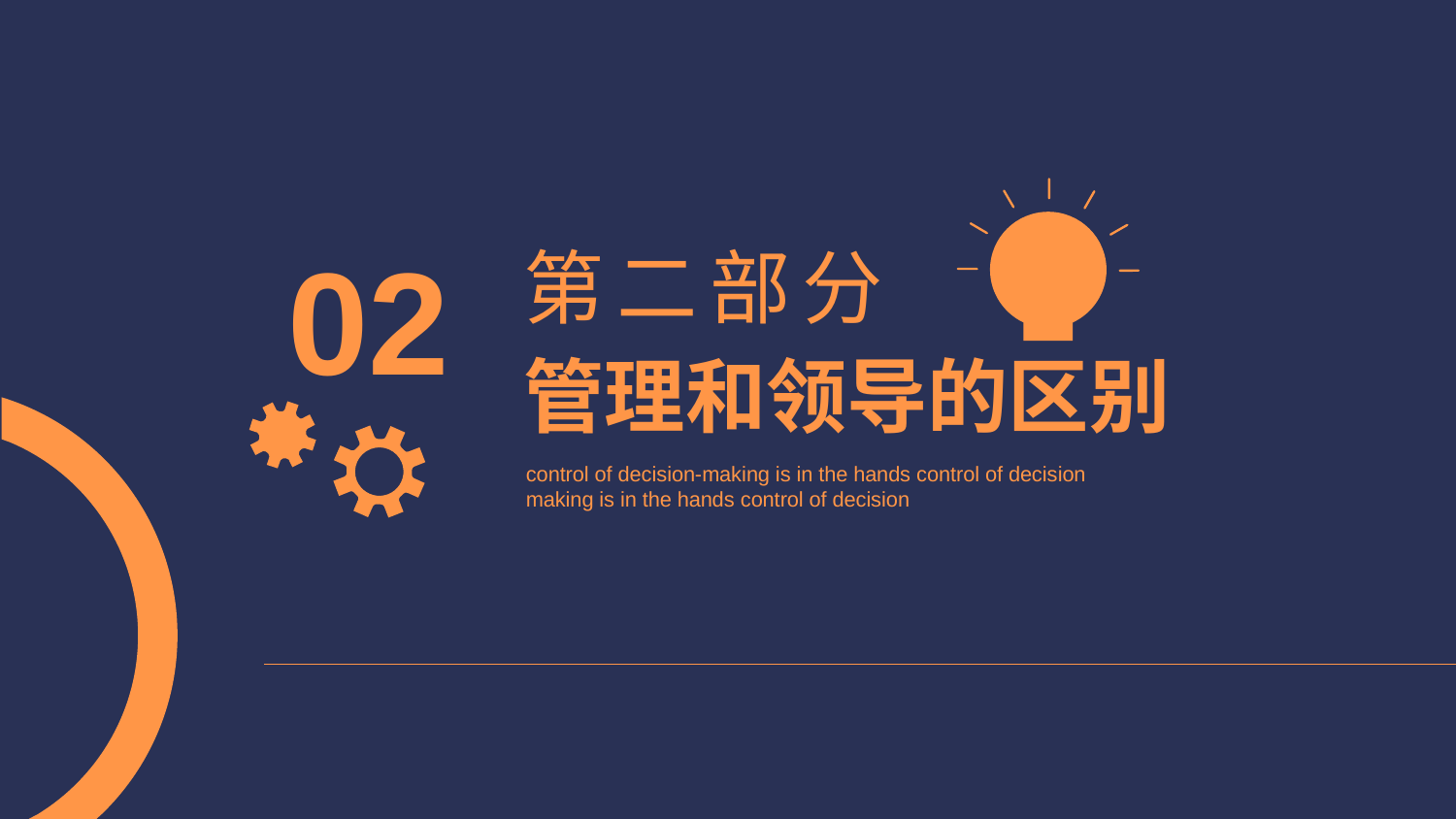

02
第二部分
管理和领导的区别

control of decision-making is in the hands control of decision
making is in the hands control of decision